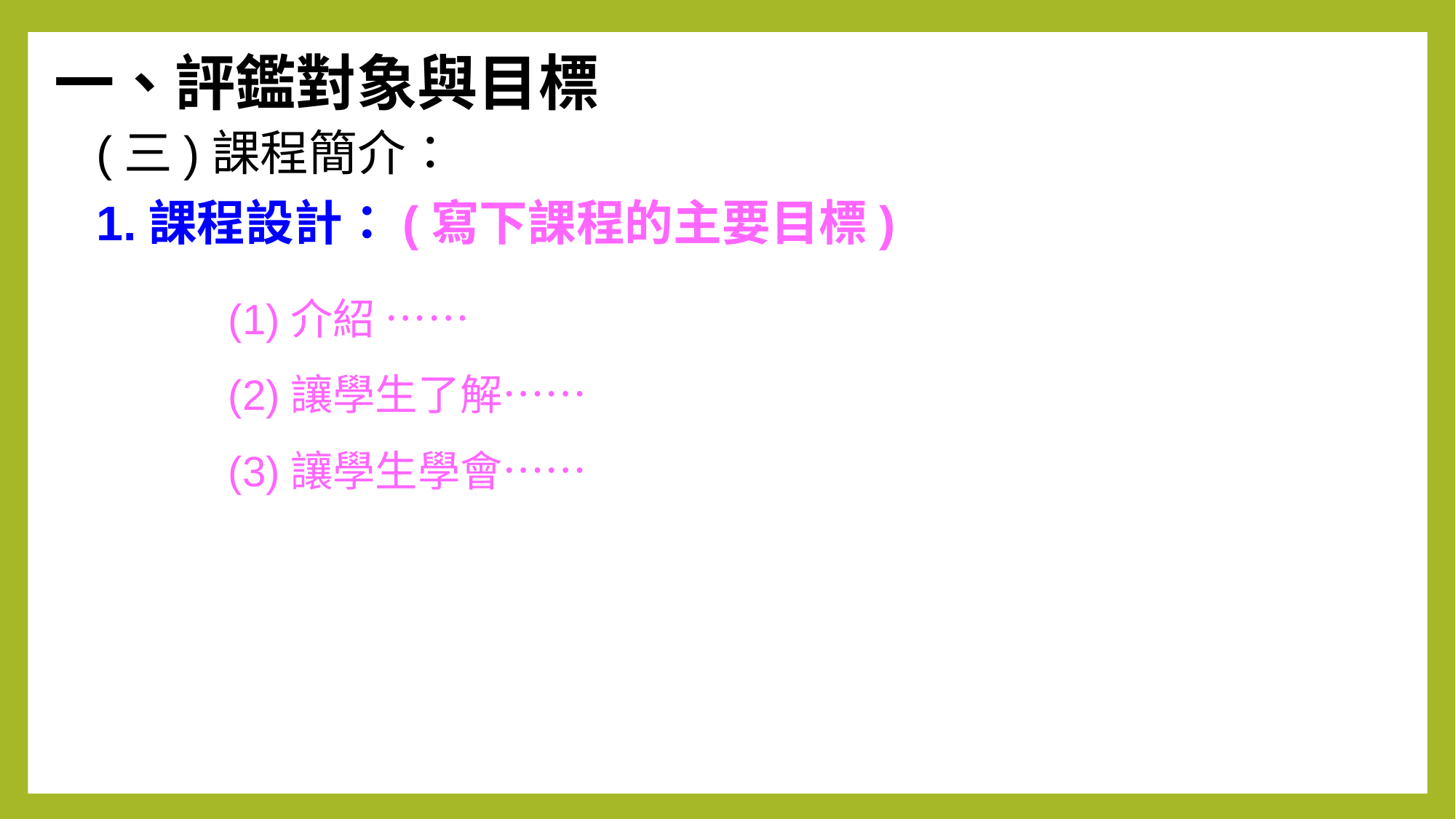

一、評鑑對象與目標
(三)課程簡介：
1.課程設計：(寫下課程的主要目標)
(1)介紹 ……
(2)讓學生了解……
(3)讓學生學會……